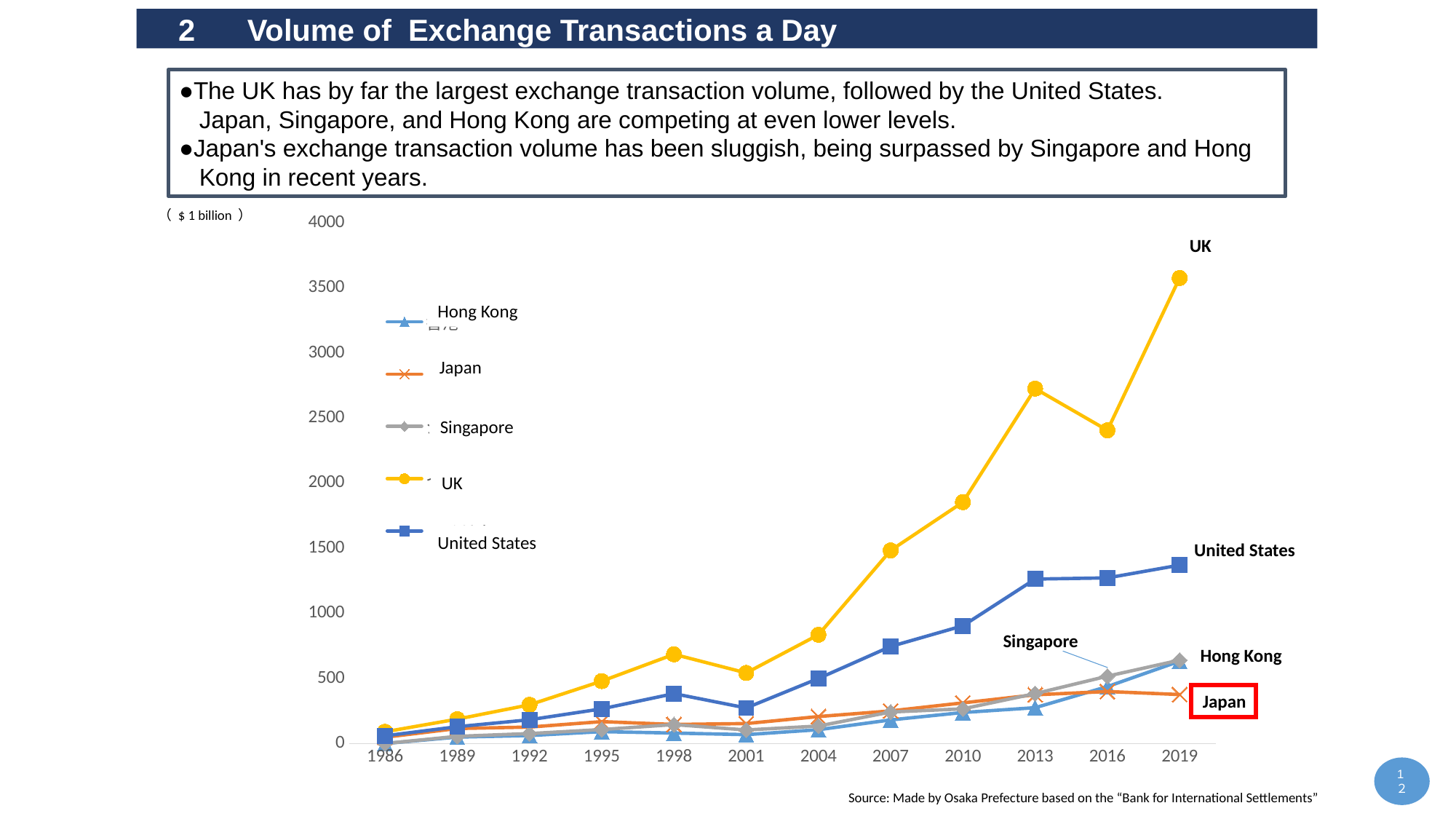

2　 Volume of  Exchange Transactions a Day
●The UK has by far the largest exchange transaction volume, followed by the United States.
   Japan, Singapore, and Hong Kong are competing at even lower levels.
●Japan's exchange transaction volume has been sluggish, being surpassed by Singapore and Hong
   Kong in recent years.
（ $ 1 billion ）

### Chart

| Category | 香港 | 日本 | シンガポール | イギリス | アメリカ |
|---|---|---|---|---|---|
| 1986 | 0.0 | 48.0 | 0.0 | 90.0 | 59.0 |
| 1989 | 49.0 | 115.0 | 55.0 | 187.0 | 129.0 |
| 1992 | 61.0 | 126.0 | 76.0 | 297.0 | 182.0 |
| 1995 | 91.0 | 168.0 | 107.0 | 479.0 | 266.0 |
| 1998 | 80.0 | 146.0 | 145.0 | 685.0 | 383.0 |
| 2001 | 68.0 | 153.0 | 104.0 | 542.0 | 273.0 |
| 2004 | 106.0 | 207.0 | 134.0 | 835.0 | 499.0 |
| 2007 | 181.0 | 250.0 | 242.0 | 1483.0 | 745.0 |
| 2010 | 238.0 | 312.0 | 266.0 | 1854.0 | 904.0 |
| 2013 | 275.0 | 374.0 | 383.0 | 2726.0 | 1263.0 |
| 2016 | 437.0 | 399.0 | 517.0 | 2406.0 | 1272.0 |
| 2019 | 632.0 | 376.0 | 640.0 | 3576.0 | 1370.0 |
UK
Hong Kong
Japan
Singapore
UK
United States
United States
Singapore
Hong Kong
Japan

1２
Source: Made by Osaka Prefecture based on the “Bank for International Settlements”